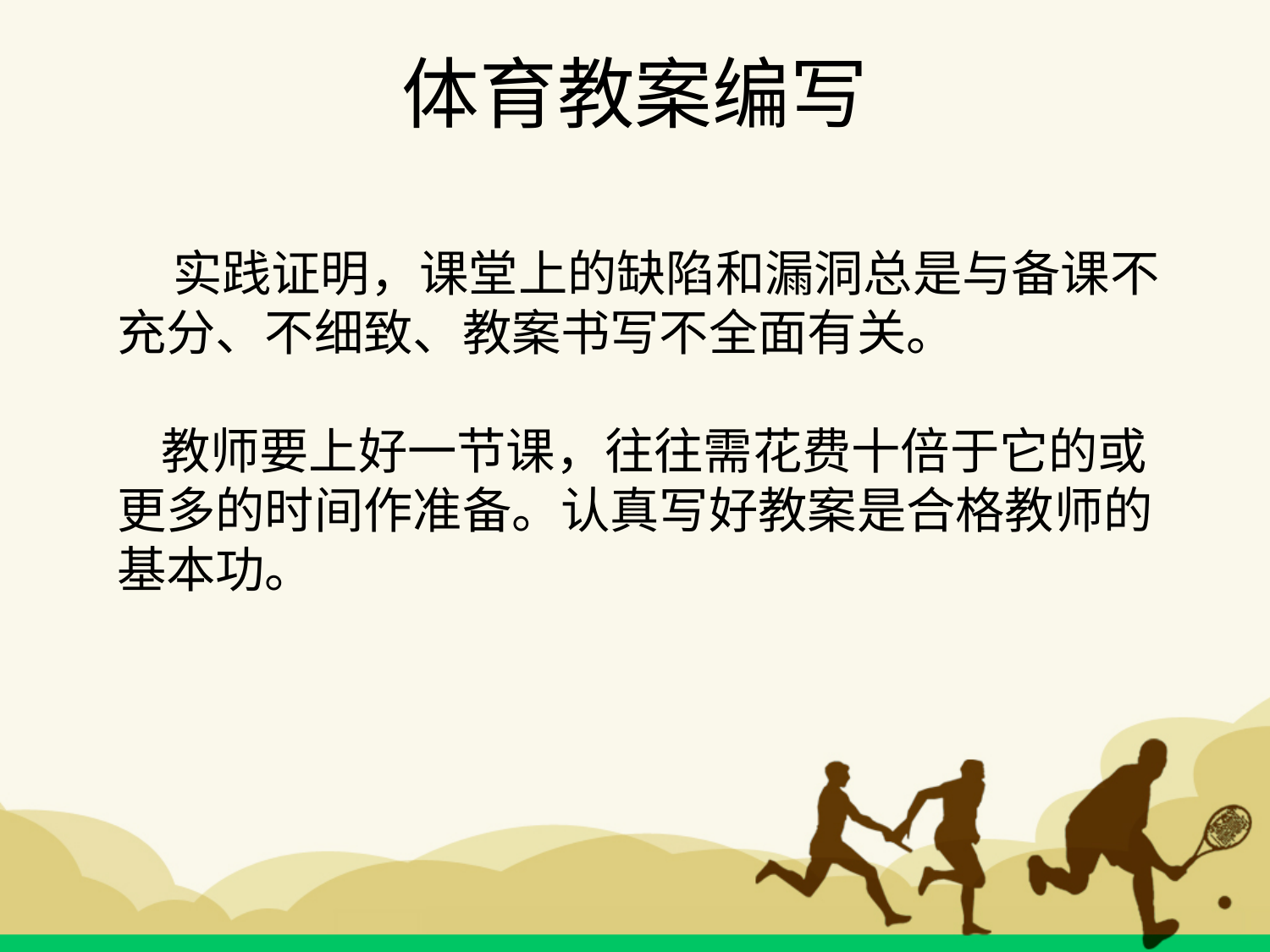

# 体育教案编写
    实践证明，课堂上的缺陷和漏洞总是与备课不充分、不细致、教案书写不全面有关。
    教师要上好一节课，往往需花费十倍于它的或更多的时间作准备。认真写好教案是合格教师的基本功。